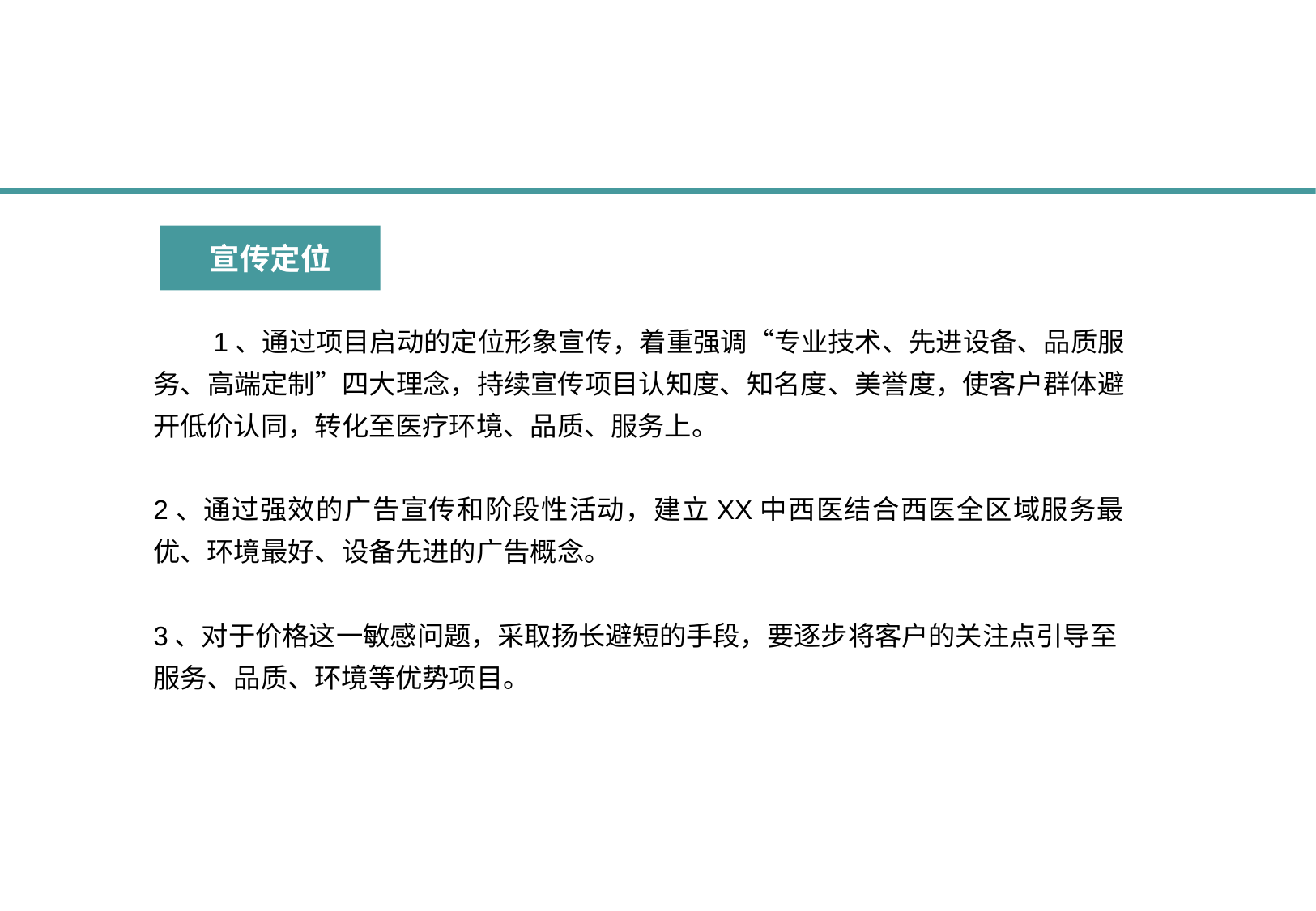

宣传定位
        1、通过项目启动的定位形象宣传，着重强调“专业技术、先进设备、品质服务、高端定制”四大理念，持续宣传项目认知度、知名度、美誉度，使客户群体避开低价认同，转化至医疗环境、品质、服务上。

2、通过强效的广告宣传和阶段性活动，建立XX中西医结合西医全区域服务最优、环境最好、设备先进的广告概念。

3、对于价格这一敏感问题，采取扬长避短的手段，要逐步将客户的关注点引导至服务、品质、环境等优势项目。